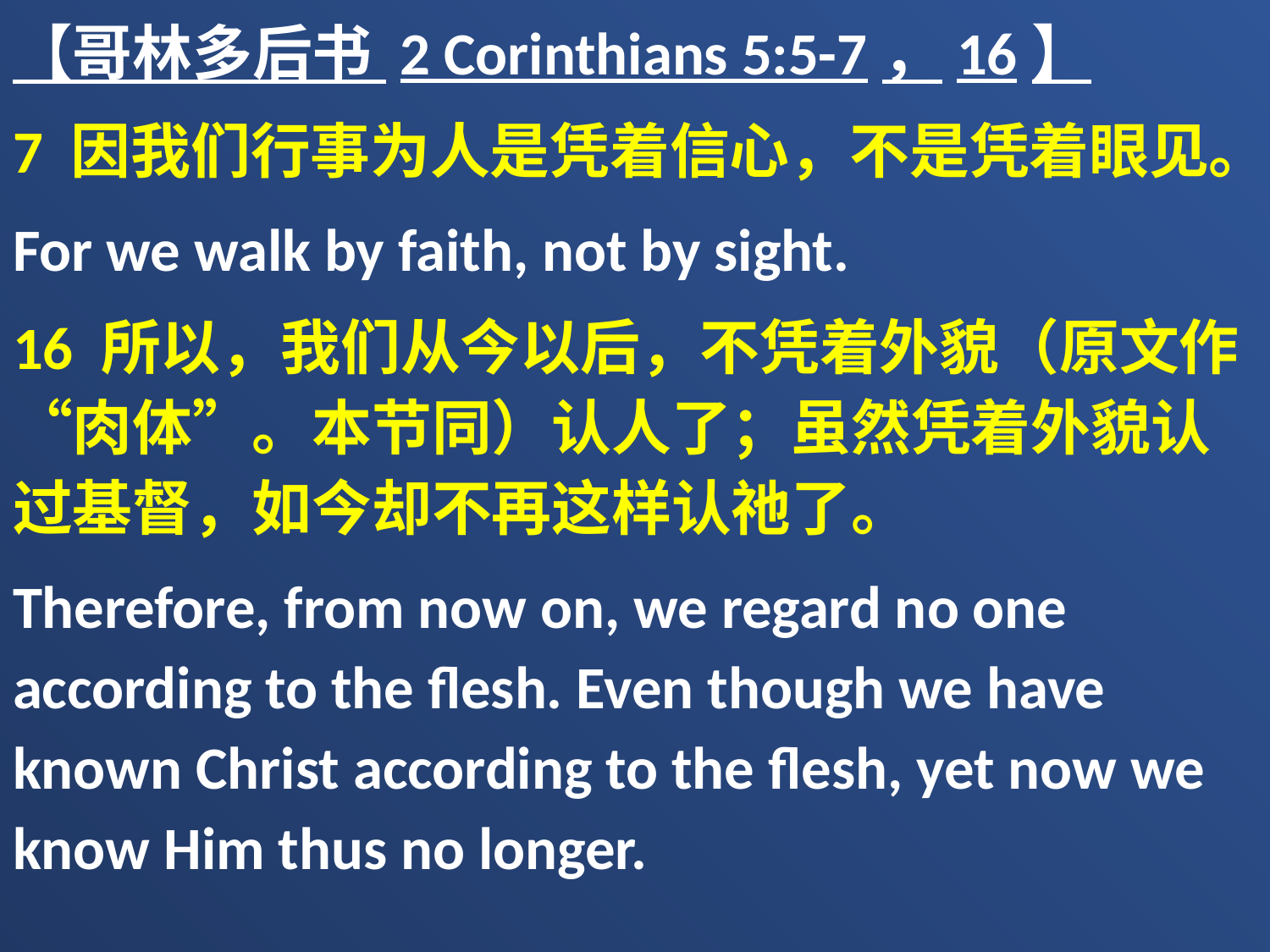

【哥林多后书 2 Corinthians 5:5-7，16】
7 因我们行事为人是凭着信心，不是凭着眼见。
For we walk by faith, not by sight.
16 所以，我们从今以后，不凭着外貌（原文作“肉体”。本节同）认人了；虽然凭着外貌认过基督，如今却不再这样认祂了。
Therefore, from now on, we regard no one according to the flesh. Even though we have known Christ according to the flesh, yet now we know Him thus no longer.